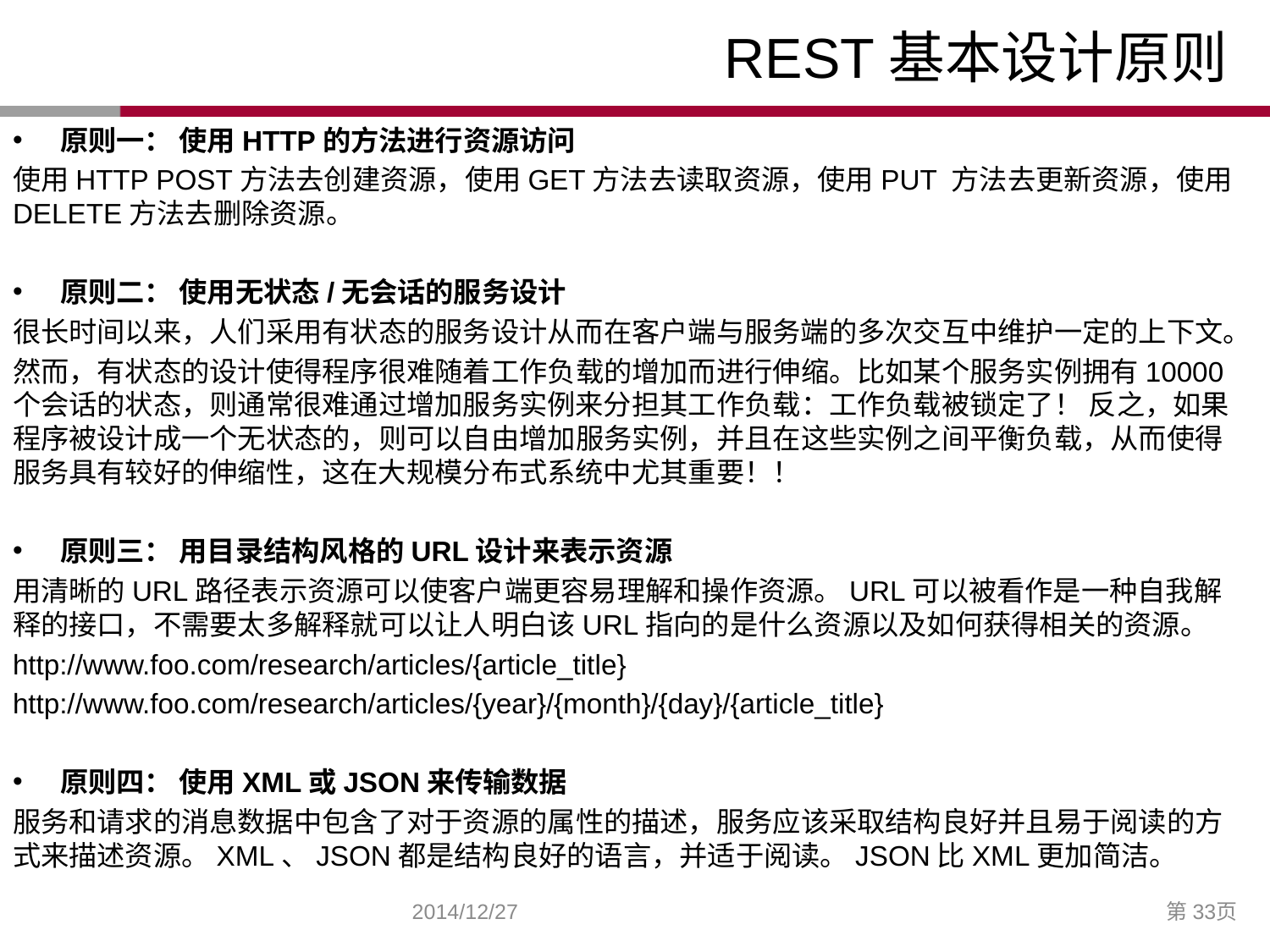

# REST基本设计原则
原则一： 使用HTTP的方法进行资源访问
使用HTTP POST方法去创建资源，使用GET方法去读取资源，使用PUT 方法去更新资源，使用DELETE方法去删除资源。

原则二： 使用无状态/无会话的服务设计
很长时间以来，人们采用有状态的服务设计从而在客户端与服务端的多次交互中维护一定的上下文。
然而，有状态的设计使得程序很难随着工作负载的增加而进行伸缩。比如某个服务实例拥有10000个会话的状态，则通常很难通过增加服务实例来分担其工作负载：工作负载被锁定了！ 反之，如果程序被设计成一个无状态的，则可以自由增加服务实例，并且在这些实例之间平衡负载，从而使得服务具有较好的伸缩性，这在大规模分布式系统中尤其重要！！

原则三： 用目录结构风格的URL设计来表示资源
用清晰的URL路径表示资源可以使客户端更容易理解和操作资源。URL可以被看作是一种自我解释的接口，不需要太多解释就可以让人明白该URL指向的是什么资源以及如何获得相关的资源。
http://www.foo.com/research/articles/{article_title}
http://www.foo.com/research/articles/{year}/{month}/{day}/{article_title}

原则四： 使用XML或JSON来传输数据
服务和请求的消息数据中包含了对于资源的属性的描述，服务应该采取结构良好并且易于阅读的方式来描述资源。XML、JSON都是结构良好的语言，并适于阅读。JSON比XML更加简洁。
2014/12/27
第33页